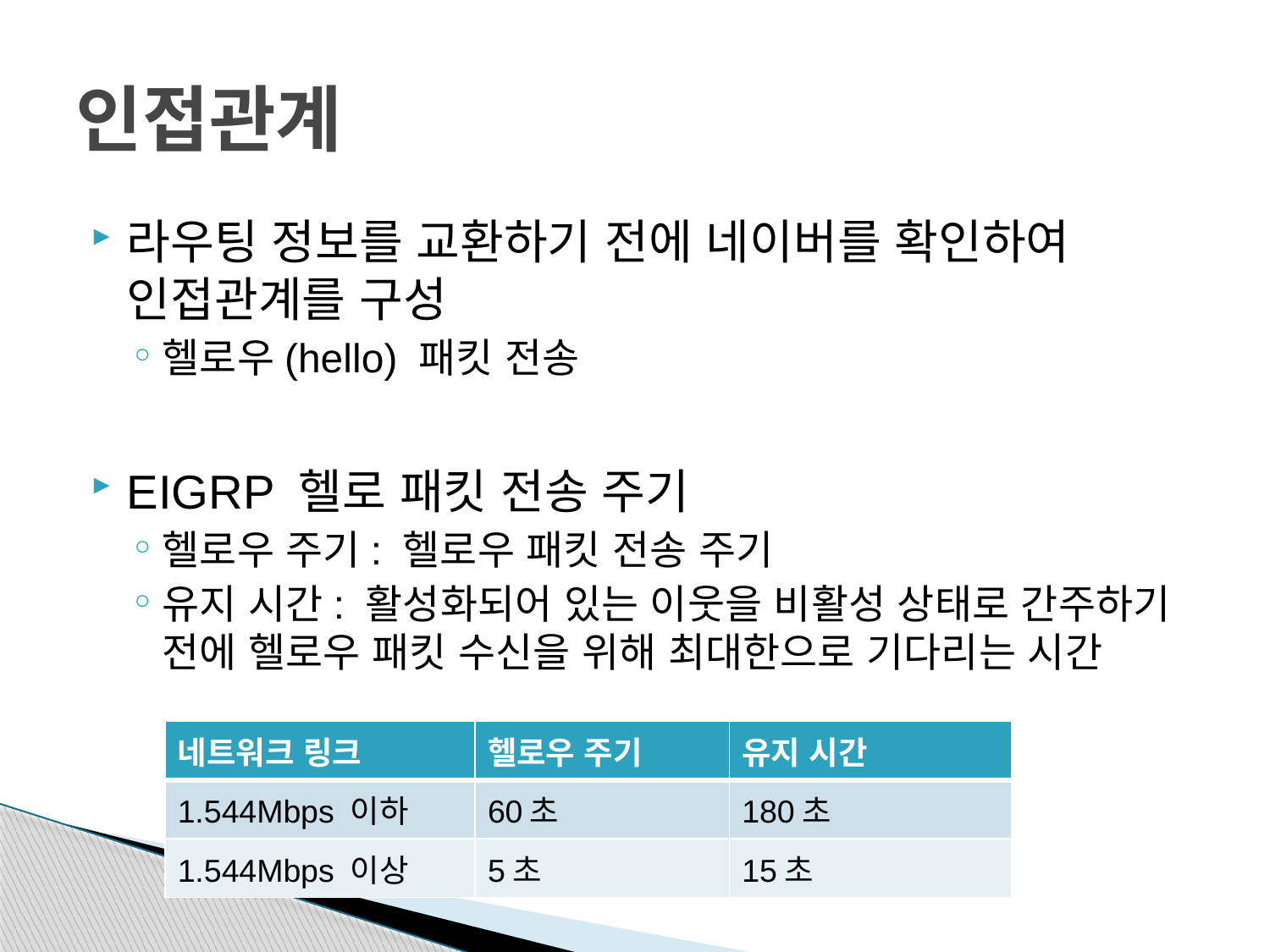

# 인접관계
라우팅 정보를 교환하기 전에 네이버를 확인하여 인접관계를 구성
헬로우(hello) 패킷 전송

EIGRP 헬로 패킷 전송 주기
헬로우 주기: 헬로우 패킷 전송 주기
유지 시간: 활성화되어 있는 이웃을 비활성 상태로 간주하기 전에 헬로우 패킷 수신을 위해 최대한으로 기다리는 시간
| 네트워크 링크 | 헬로우 주기 | 유지 시간 |
| --- | --- | --- |
| 1.544Mbps 이하 | 60초 | 180초 |
| 1.544Mbps 이상 | 5초 | 15초 |